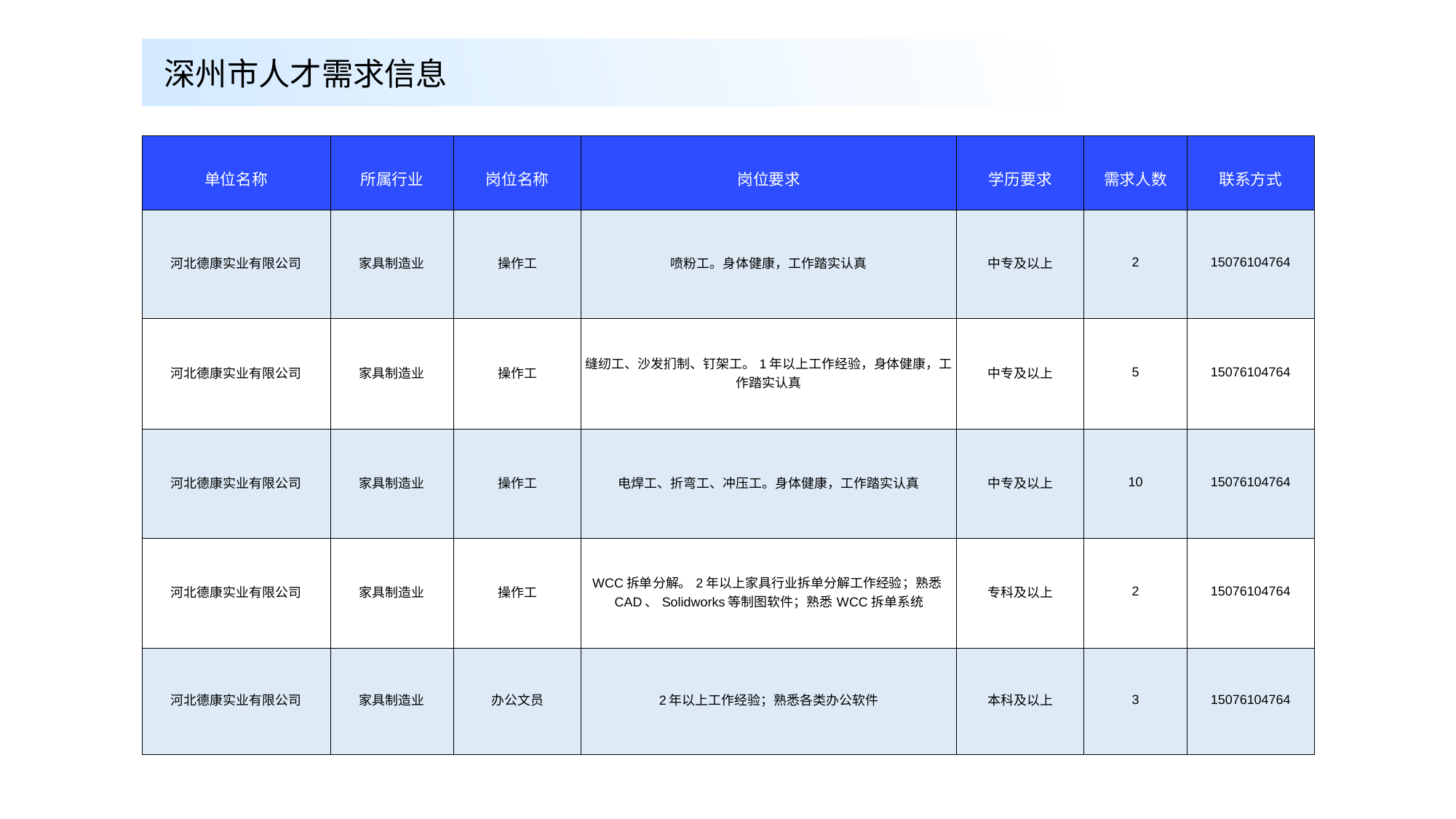

深州市人才需求信息
| 单位名称 | 所属行业 | 岗位名称 | 岗位要求 | 学历要求 | 需求人数 | 联系方式 |
| --- | --- | --- | --- | --- | --- | --- |
| 河北德康实业有限公司 | 家具制造业 | 操作工 | 喷粉工。身体健康，工作踏实认真 | 中专及以上 | 2 | 15076104764 |
| 河北德康实业有限公司 | 家具制造业 | 操作工 | 缝纫工、沙发扪制、钉架工。1年以上工作经验，身体健康，工作踏实认真 | 中专及以上 | 5 | 15076104764 |
| 河北德康实业有限公司 | 家具制造业 | 操作工 | 电焊工、折弯工、冲压工。身体健康，工作踏实认真 | 中专及以上 | 10 | 15076104764 |
| 河北德康实业有限公司 | 家具制造业 | 操作工 | WCC拆单分解。2年以上家具行业拆单分解工作经验；熟悉CAD、Solidworks等制图软件；熟悉WCC拆单系统 | 专科及以上 | 2 | 15076104764 |
| 河北德康实业有限公司 | 家具制造业 | 办公文员 | 2年以上工作经验；熟悉各类办公软件 | 本科及以上 | 3 | 15076104764 |
28